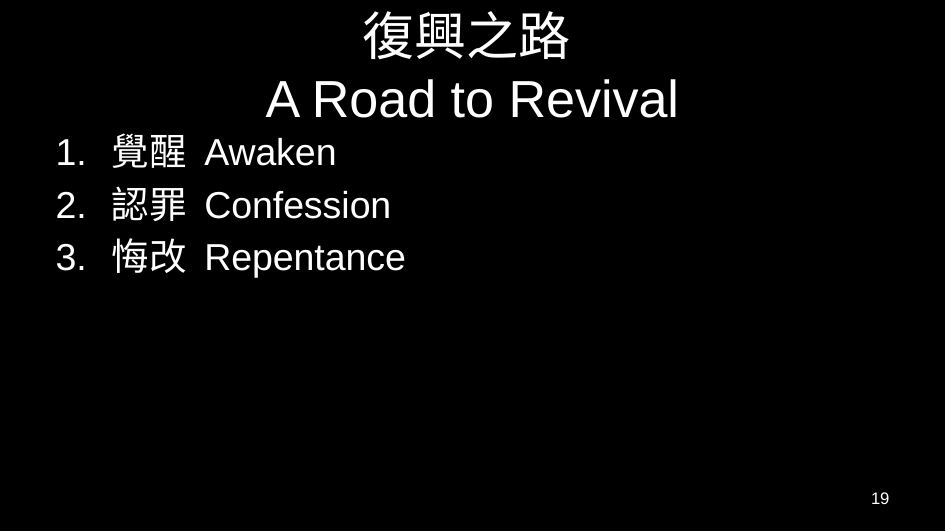

# 復興之路 A Road to Revival
覺醒 Awaken
認罪 Confession
悔改 Repentance
19